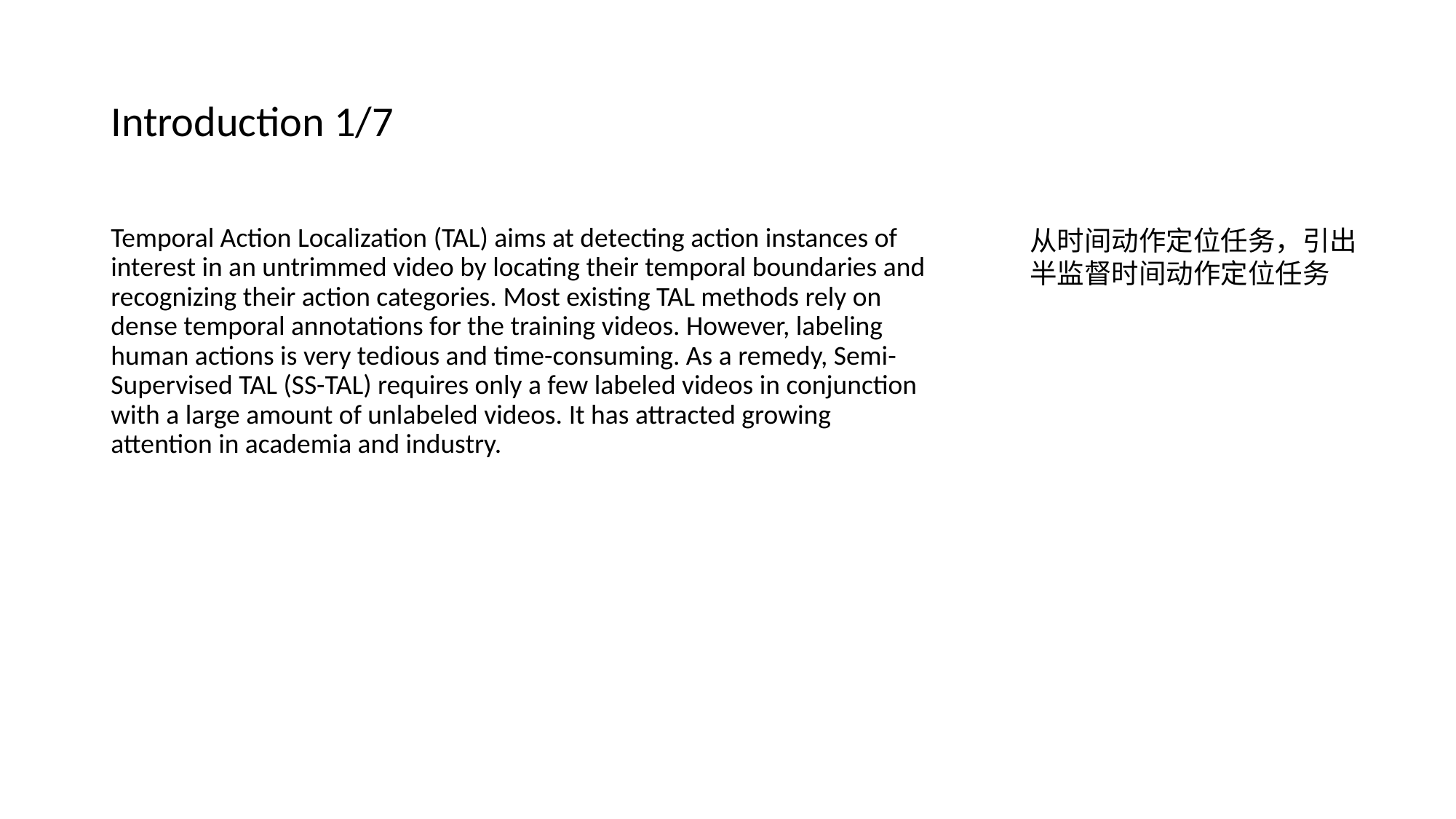

# Introduction 1/7
Temporal Action Localization (TAL) aims at detecting action instances of interest in an untrimmed video by locating their temporal boundaries and recognizing their action categories. Most existing TAL methods rely on dense temporal annotations for the training videos. However, labeling human actions is very tedious and time-consuming. As a remedy, Semi-Supervised TAL (SS-TAL) requires only a few labeled videos in conjunction with a large amount of unlabeled videos. It has attracted growing attention in academia and industry.
从时间动作定位任务，引出半监督时间动作定位任务